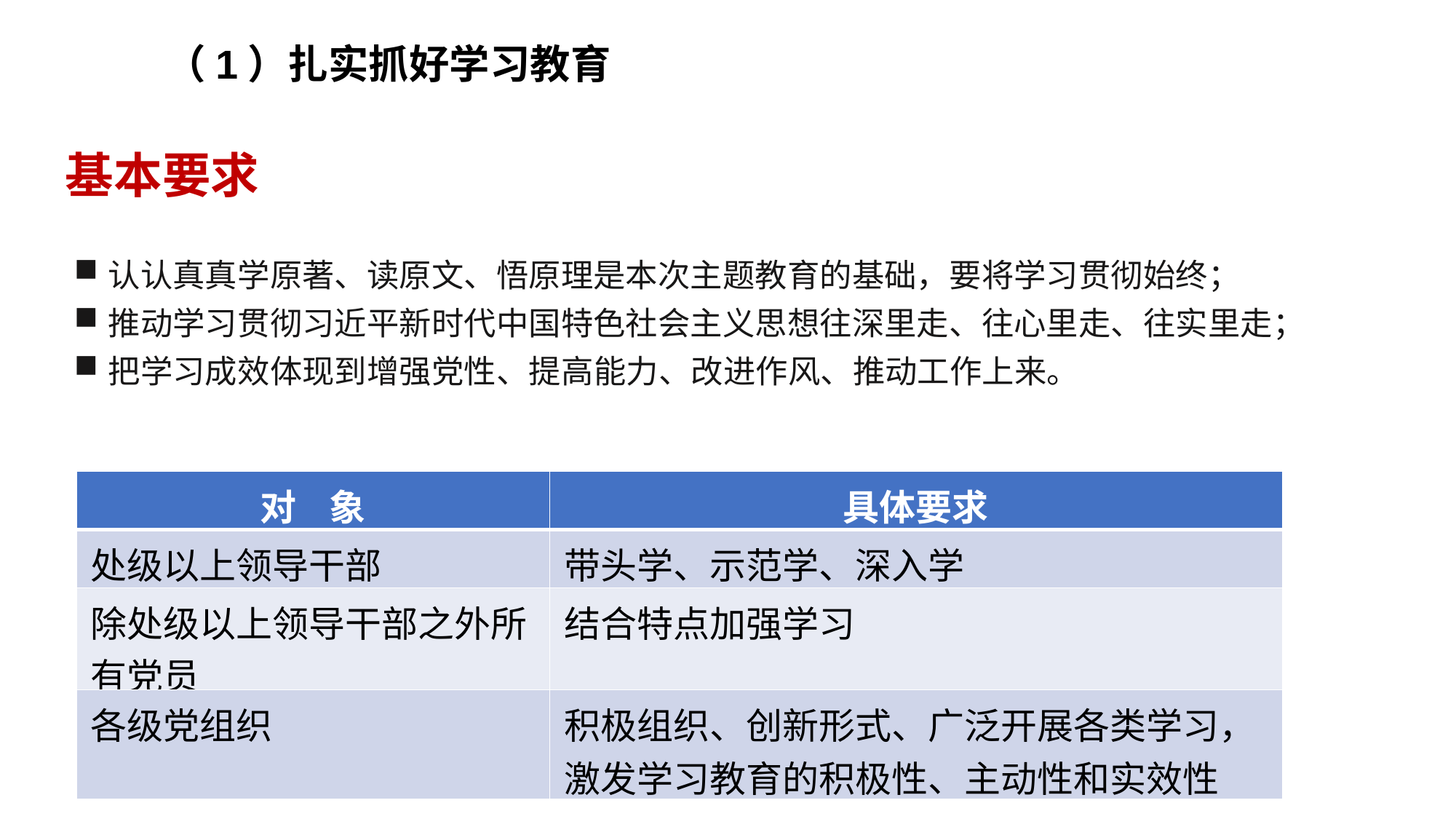

（1）扎实抓好学习教育
基本要求
认认真真学原著、读原文、悟原理是本次主题教育的基础，要将学习贯彻始终；
推动学习贯彻习近平新时代中国特色社会主义思想往深里走、往心里走、往实里走；
把学习成效体现到增强党性、提高能力、改进作风、推动工作上来。
| 对 象 | 具体要求 |
| --- | --- |
| 处级以上领导干部 | 带头学、示范学、深入学 |
| 除处级以上领导干部之外所有党员 | 结合特点加强学习 |
| 各级党组织 | 积极组织、创新形式、广泛开展各类学习，激发学习教育的积极性、主动性和实效性 |